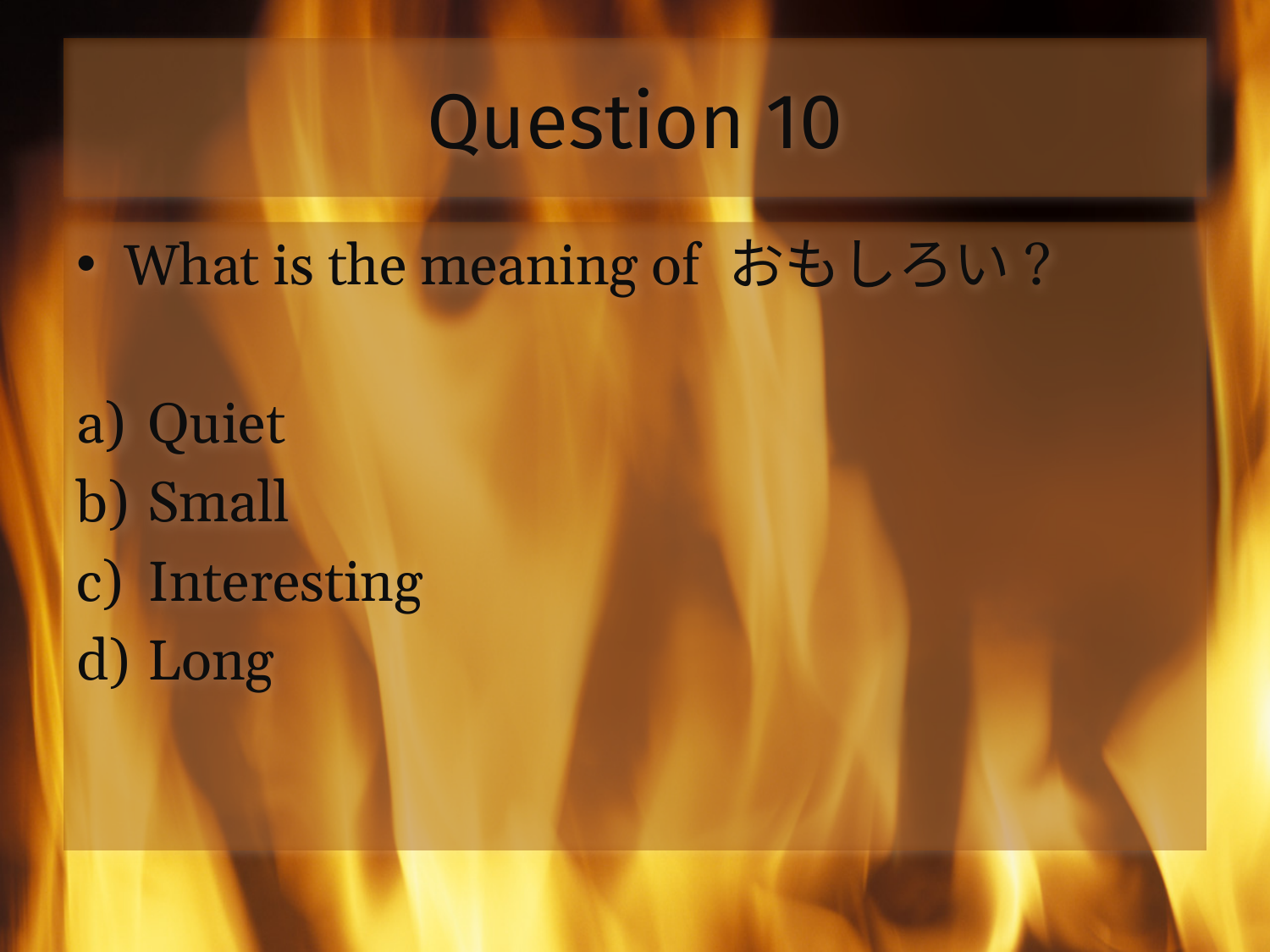

# Question 10
What is the meaning of おもしろい?

Quiet
Small
Interesting
Long